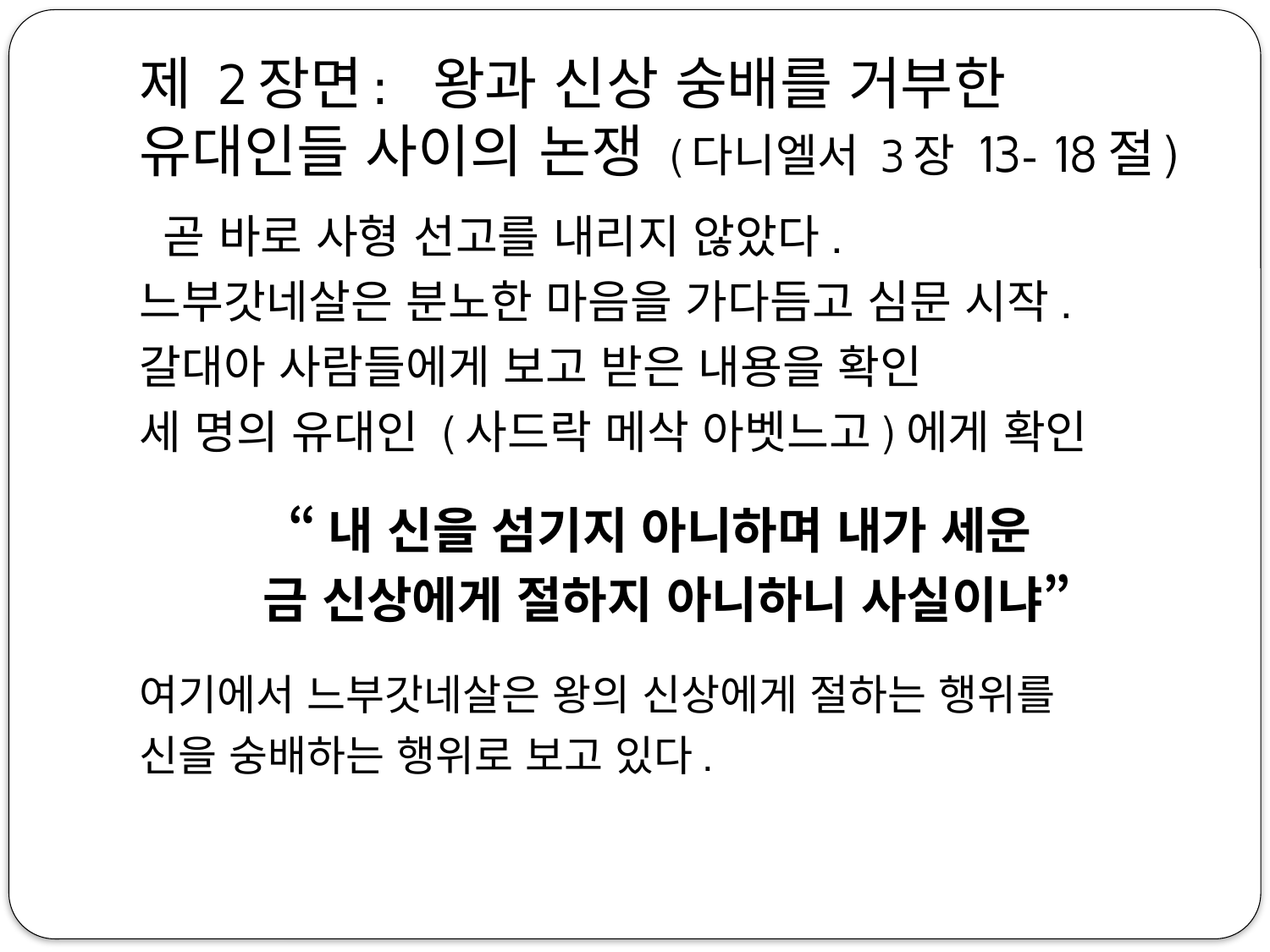

# 제 2장면:  왕과 신상 숭배를 거부한 유대인들 사이의 논쟁 (다니엘서 3장 13- 18절)
 곧 바로 사형 선고를 내리지 않았다.
느부갓네살은 분노한 마음을 가다듬고 심문 시작.
갈대아 사람들에게 보고 받은 내용을 확인
세 명의 유대인 (사드락 메삭 아벳느고)에게 확인

“내 신을 섬기지 아니하며 내가 세운
금 신상에게 절하지 아니하니 사실이냐”

여기에서 느부갓네살은 왕의 신상에게 절하는 행위를
신을 숭배하는 행위로 보고 있다.